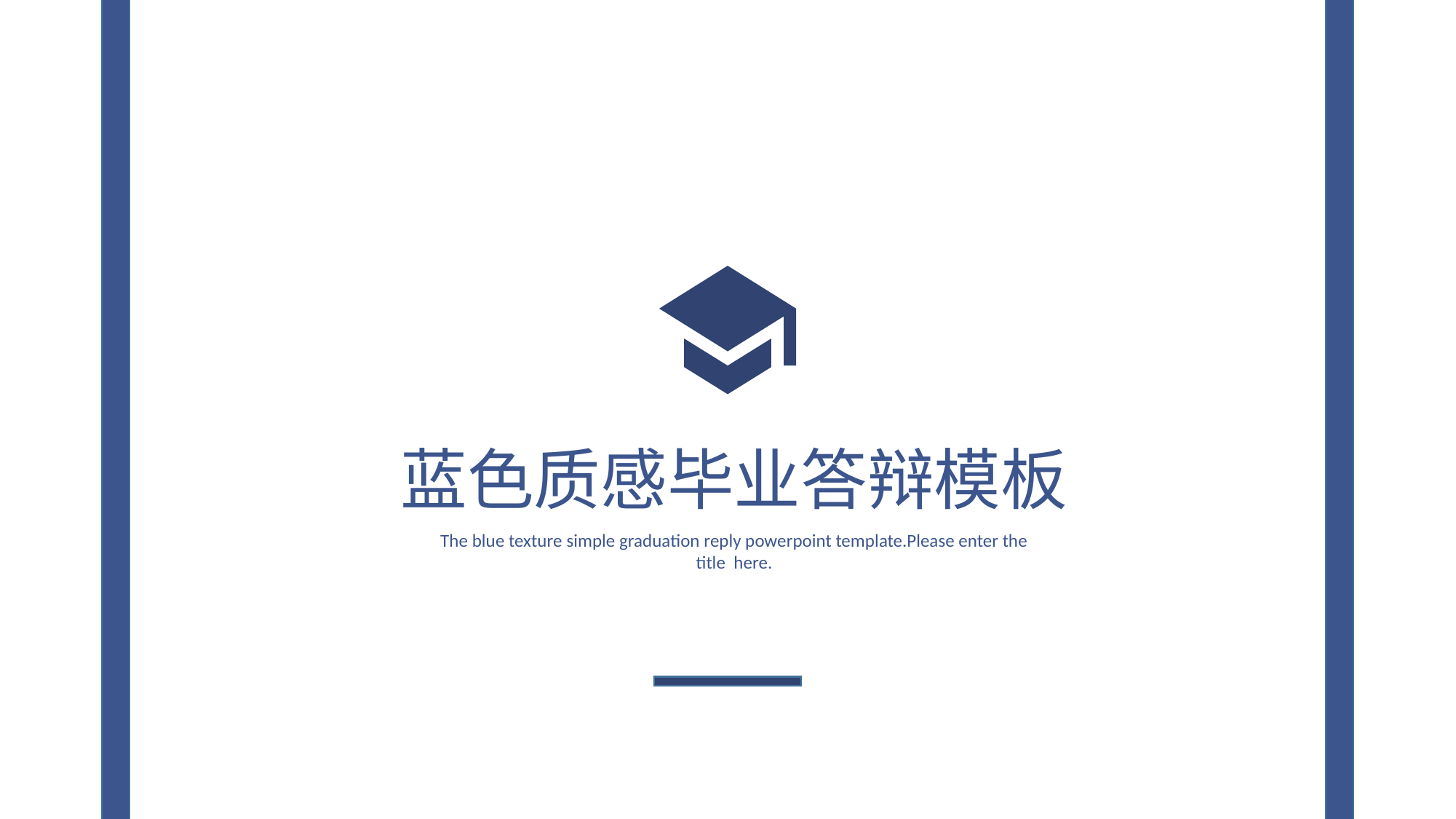

蓝色质感毕业答辩模板
The blue texture simple graduation reply powerpoint template.Please enter the title  here.